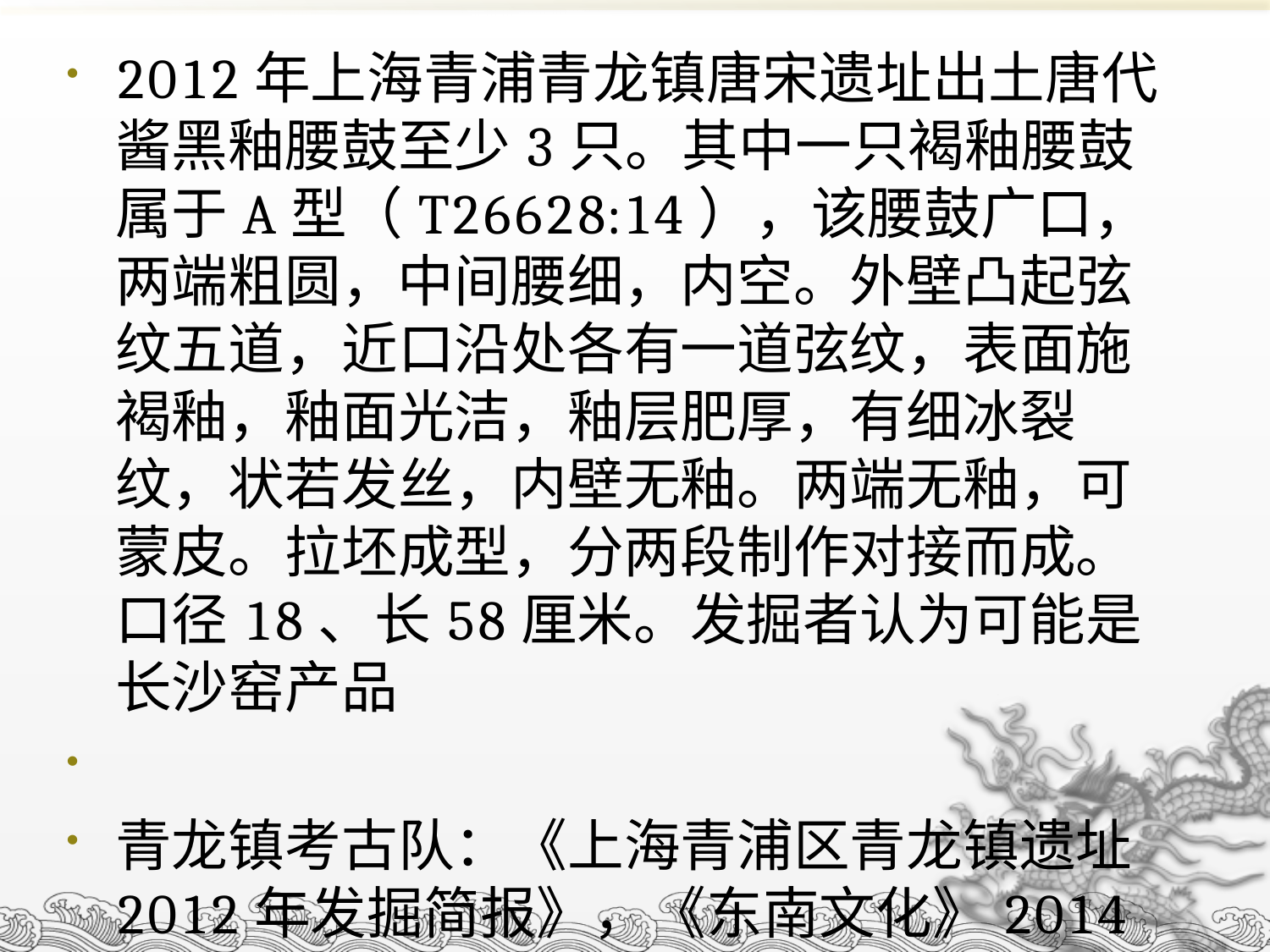

2012年上海青浦青龙镇唐宋遗址出土唐代酱黑釉腰鼓至少3只。其中一只褐釉腰鼓属于A型（T26628:14），该腰鼓广口，两端粗圆，中间腰细，内空。外壁凸起弦纹五道，近口沿处各有一道弦纹，表面施褐釉，釉面光洁，釉层肥厚，有细冰裂纹，状若发丝，内壁无釉。两端无釉，可蒙皮。拉坯成型，分两段制作对接而成。口径18、长58厘米。发掘者认为可能是长沙窑产品

青龙镇考古队：《上海青浦区青龙镇遗址2012年发掘简报》，《东南文化》2014年第4期。

#